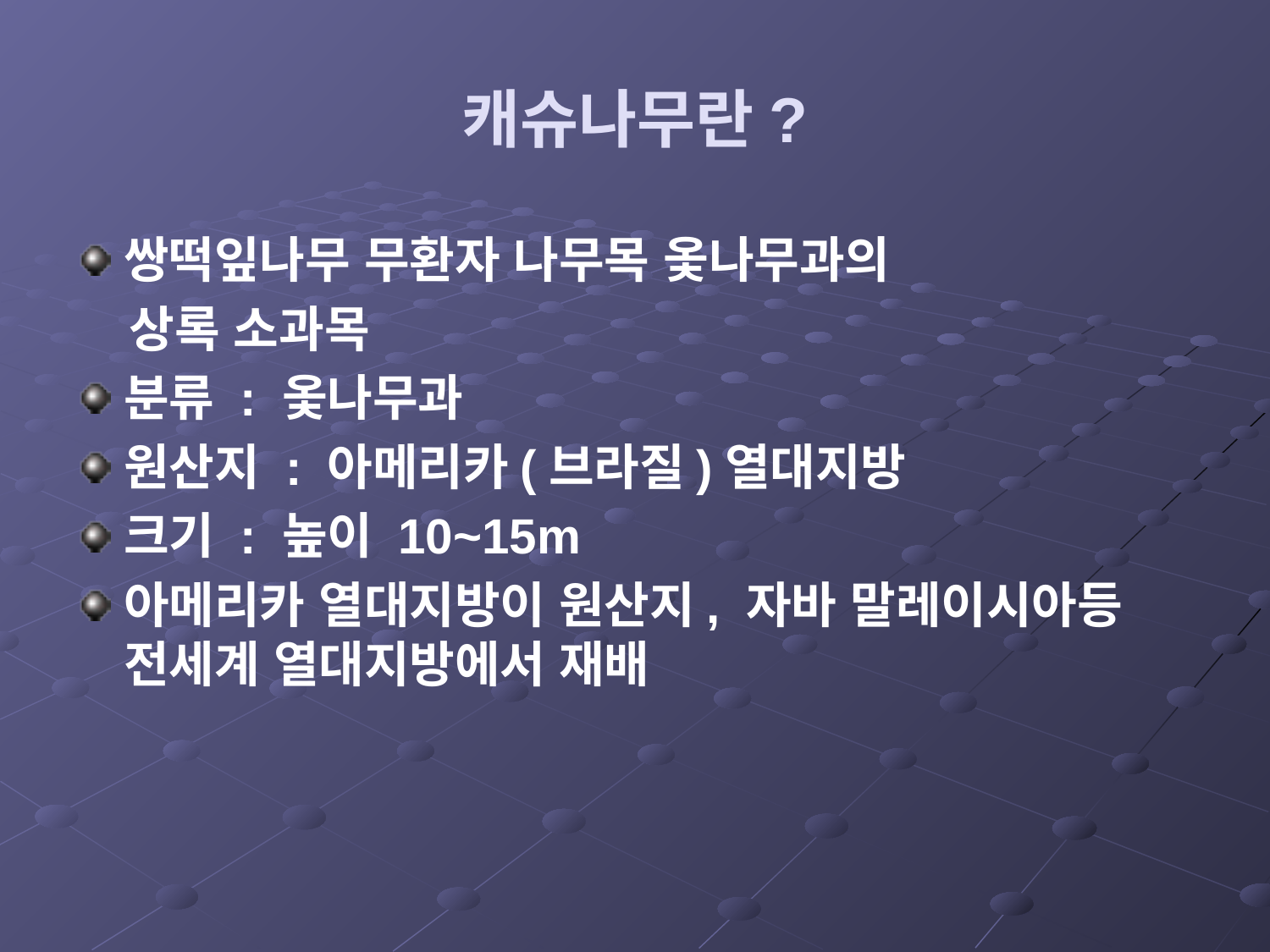

# 캐슈나무란?
쌍떡잎나무 무환자 나무목 옻나무과의
   상록 소과목
분류 : 옻나무과
원산지 : 아메리카(브라질)열대지방
크기 : 높이 10~15m
아메리카 열대지방이 원산지, 자바 말레이시아등 전세계 열대지방에서 재배